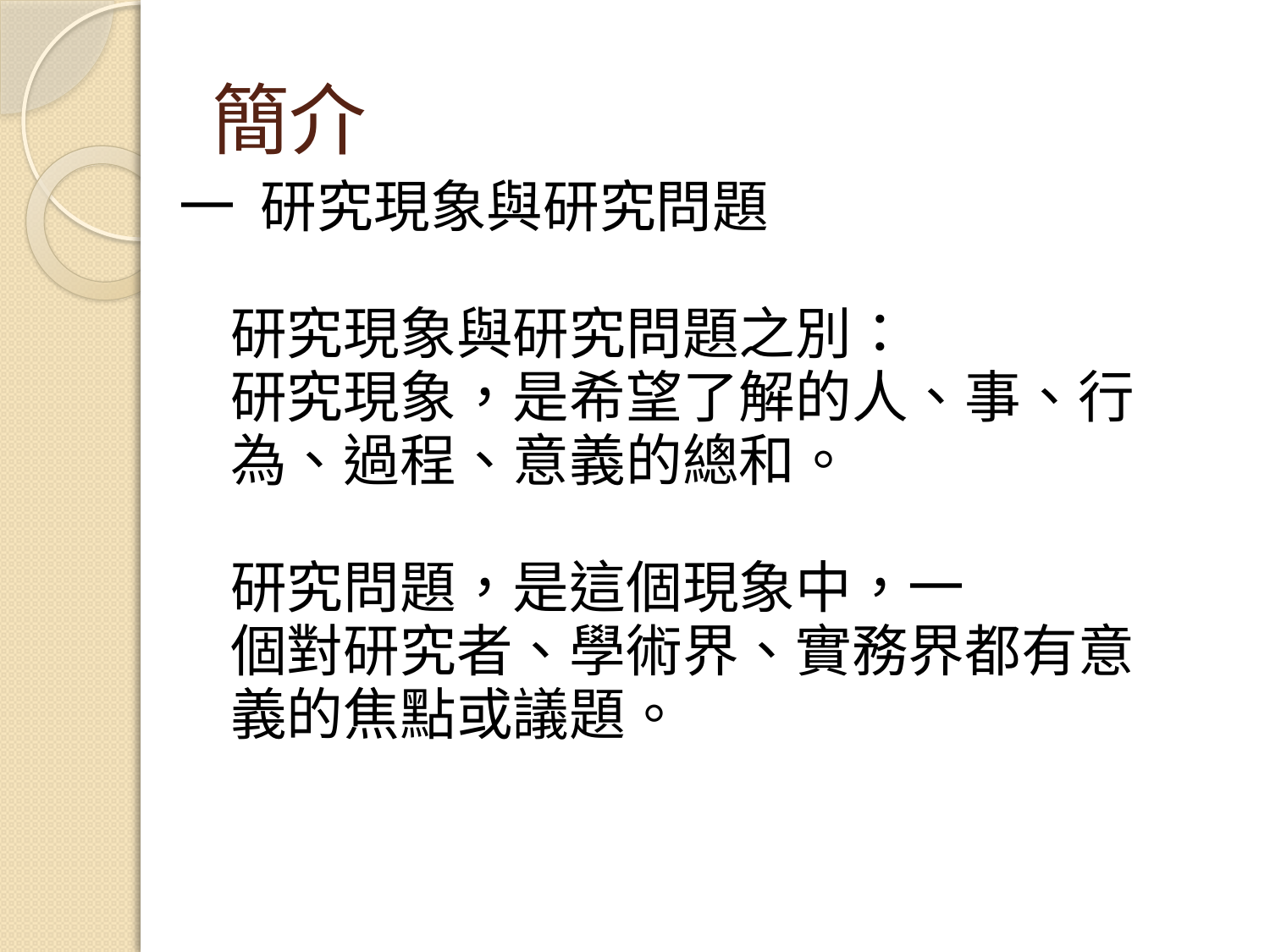

# 簡介

一  研究現象與研究問題

   研究現象與研究問題之別：
   研究現象，是希望了解的人、事、行
   為、過程、意義的總和。

   研究問題，是這個現象中，一
   個對研究者、學術界、實務界都有意
   義的焦點或議題。